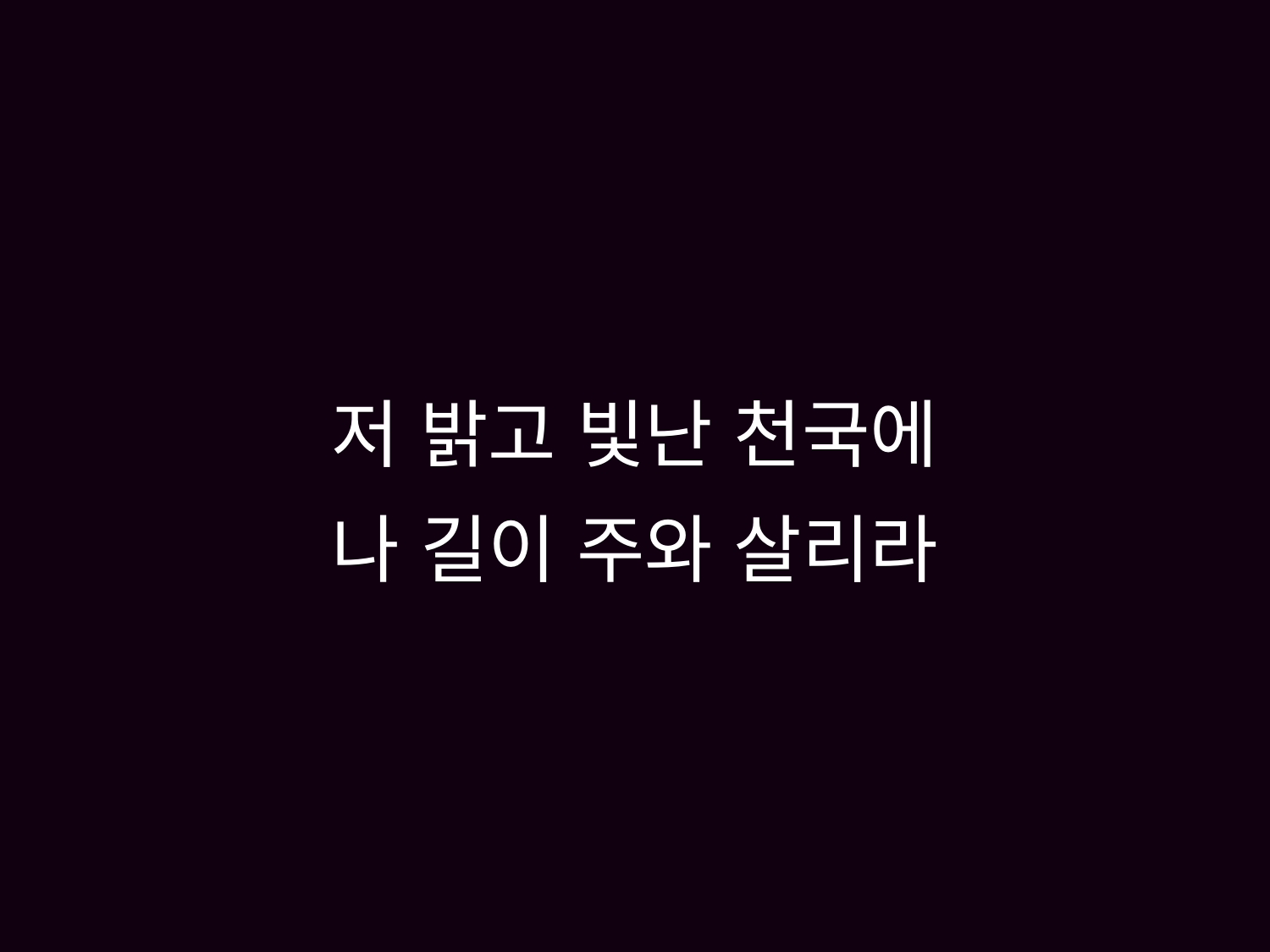

# 저 밝고 빛난 천국에 나 길이 주와 살리라